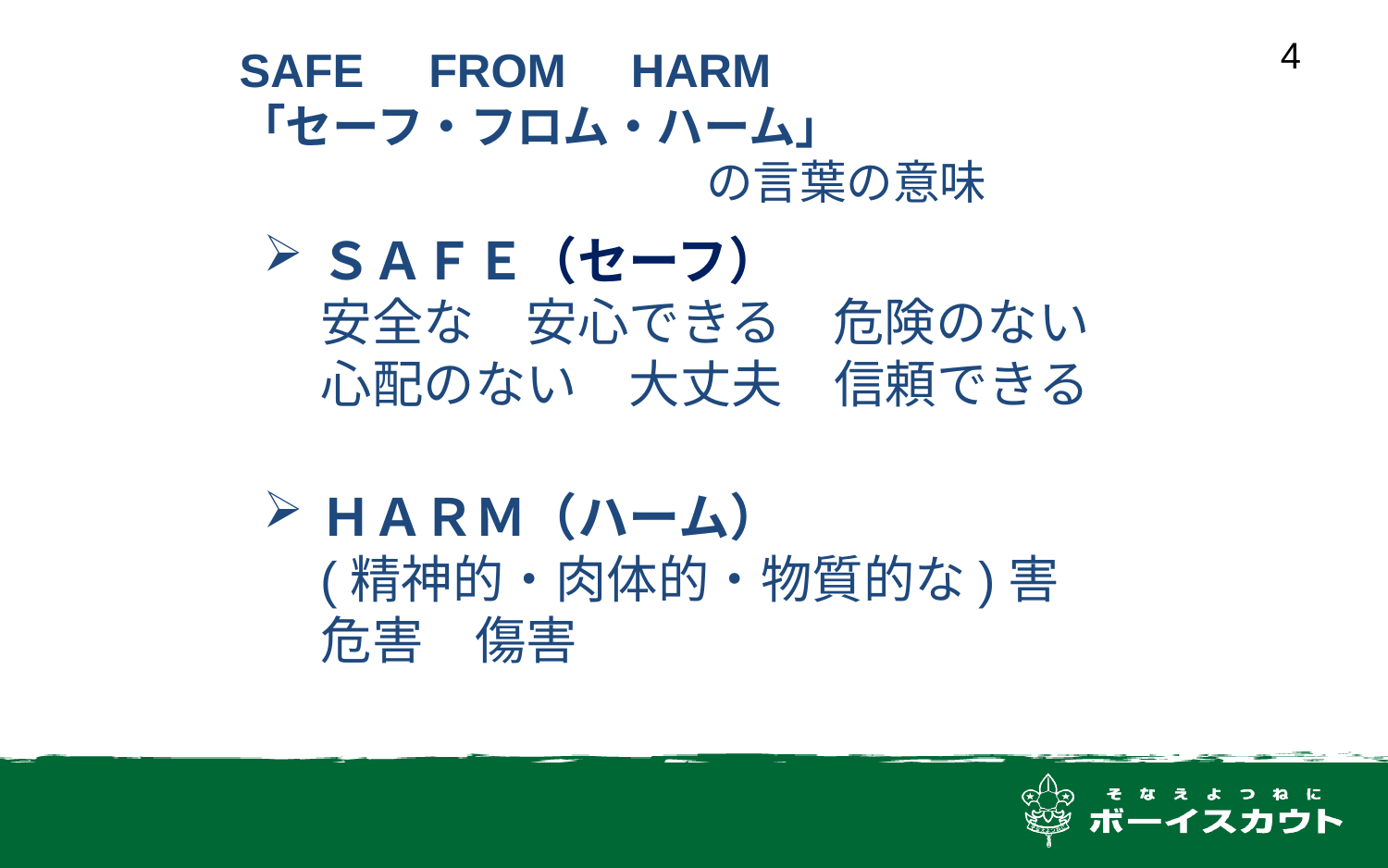

4
SAFE　FROM　HARM
「セーフ・フロム・ハーム」
　　　　　　　　　　の言葉の意味
ＳＡＦＥ（セーフ）
安全な　安心できる　危険のない
心配のない　大丈夫　信頼できる
ＨＡＲＭ（ハーム）
(精神的・肉体的・物質的な)害
危害　傷害